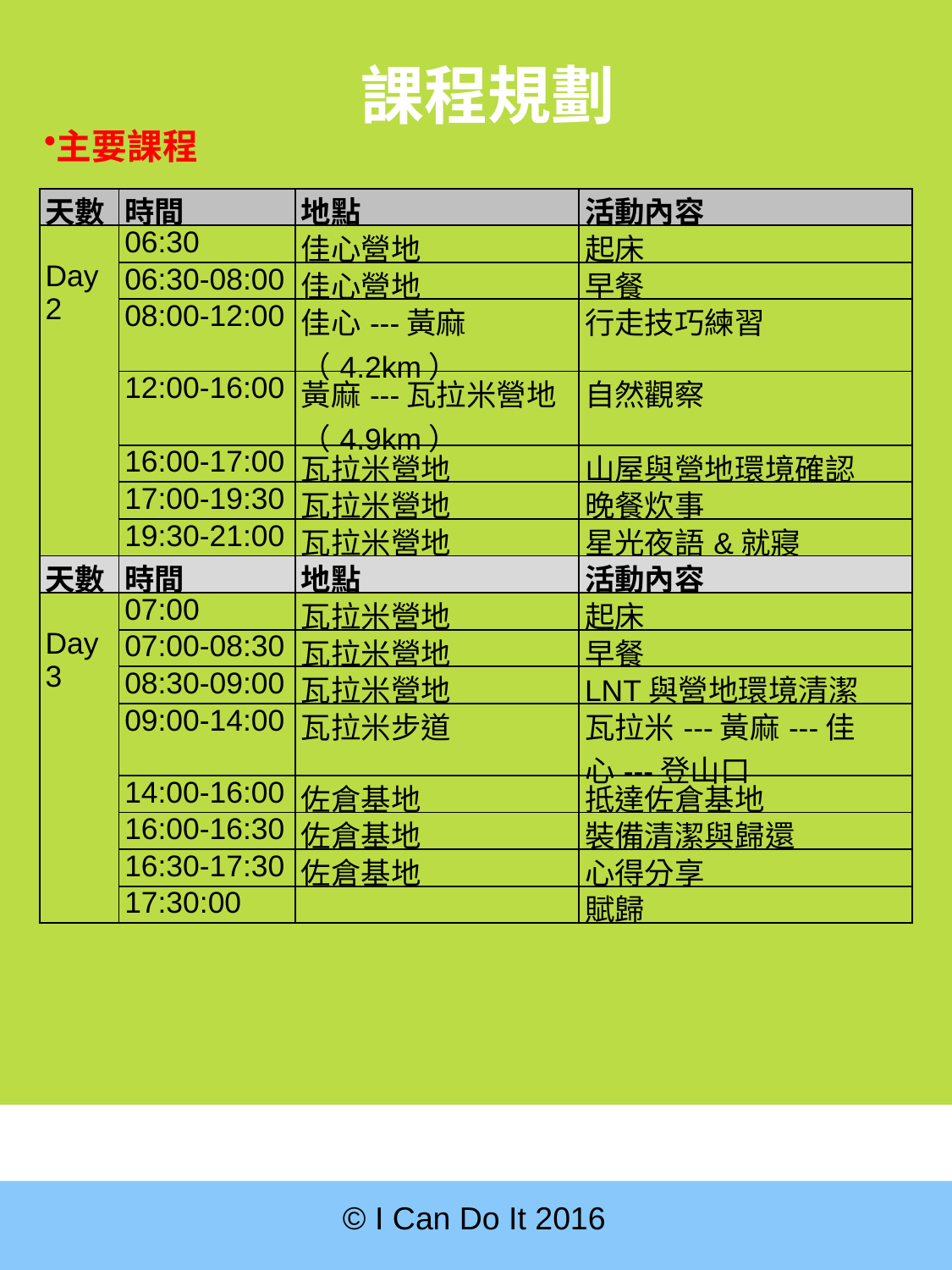

課程規劃

主要課程

| 天數 | 時間 | 地點 | 活動內容 |
| --- | --- | --- | --- |
| Day2 | 06:30 | 佳心營地 | 起床 |
|  | 06:30-08:00 | 佳心營地 | 早餐 |
|  | 08:00-12:00 | 佳心---黃麻（4.2km） | 行走技巧練習 |
|  | 12:00-16:00 | 黃麻---瓦拉米營地 （4.9km） | 自然觀察 |
|  | 16:00-17:00 | 瓦拉米營地 | 山屋與營地環境確認 |
|  | 17:00-19:30 | 瓦拉米營地 | 晚餐炊事 |
|  | 19:30-21:00 | 瓦拉米營地 | 星光夜語&就寢 |
| 天數 | 時間 | 地點 | 活動內容 |
| Day3 | 07:00 | 瓦拉米營地 | 起床 |
|  | 07:00-08:30 | 瓦拉米營地 | 早餐 |
|  | 08:30-09:00 | 瓦拉米營地 | LNT與營地環境清潔 |
|  | 09:00-14:00 | 瓦拉米步道 | 瓦拉米---黃麻---佳心---登山口 |
|  | 14:00-16:00 | 佐倉基地 | 抵達佐倉基地 |
|  | 16:00-16:30 | 佐倉基地 | 裝備清潔與歸還 |
|  | 16:30-17:30 | 佐倉基地 | 心得分享 |
|  | 17:30:00 |  | 賦歸 |
# © I Can Do It 2016